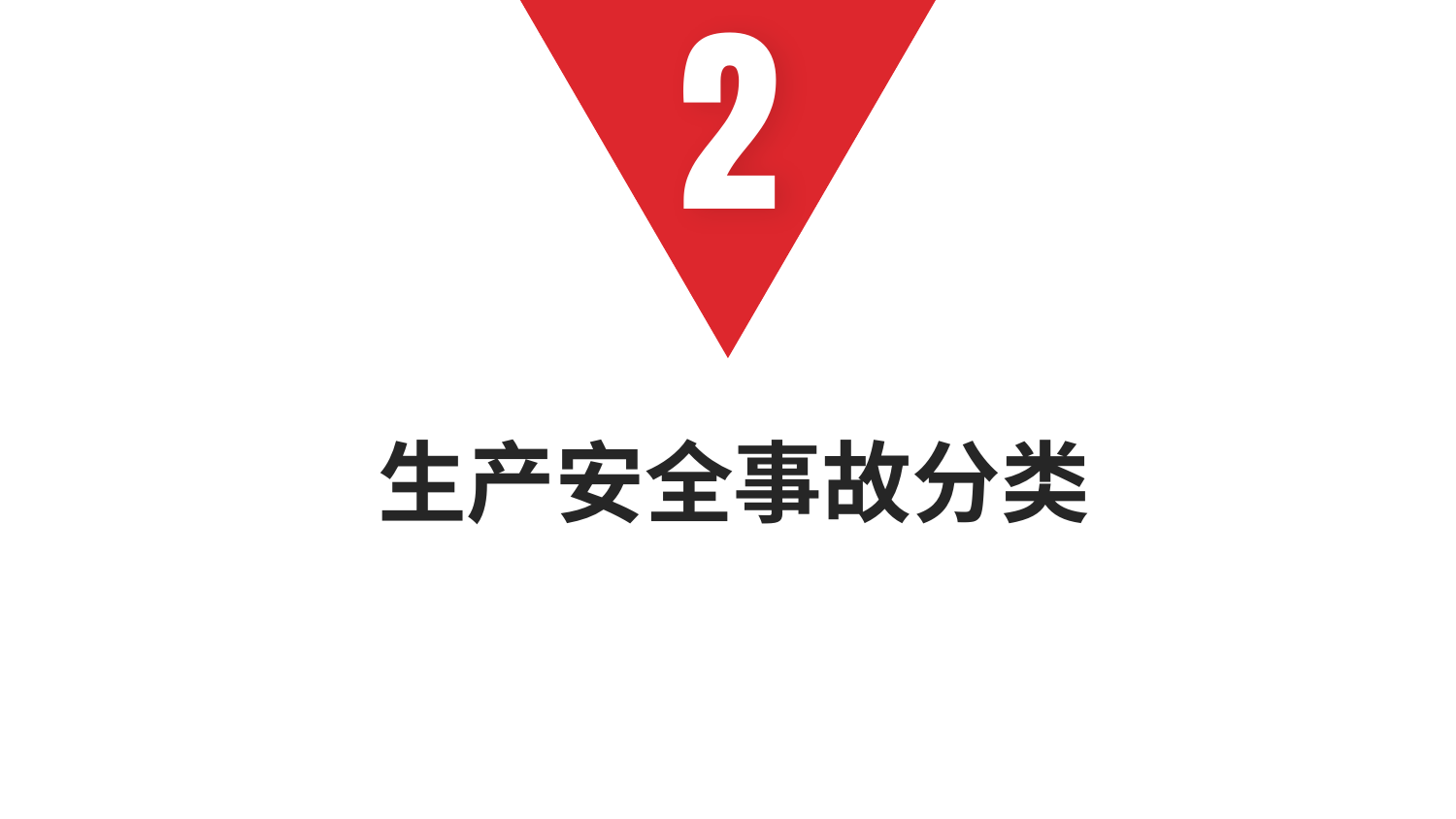

2
生产安全事故调查处理培训课件(ppt77页)
生产安全事故分类
生产安全事故调查处理培训课件(ppt77页)